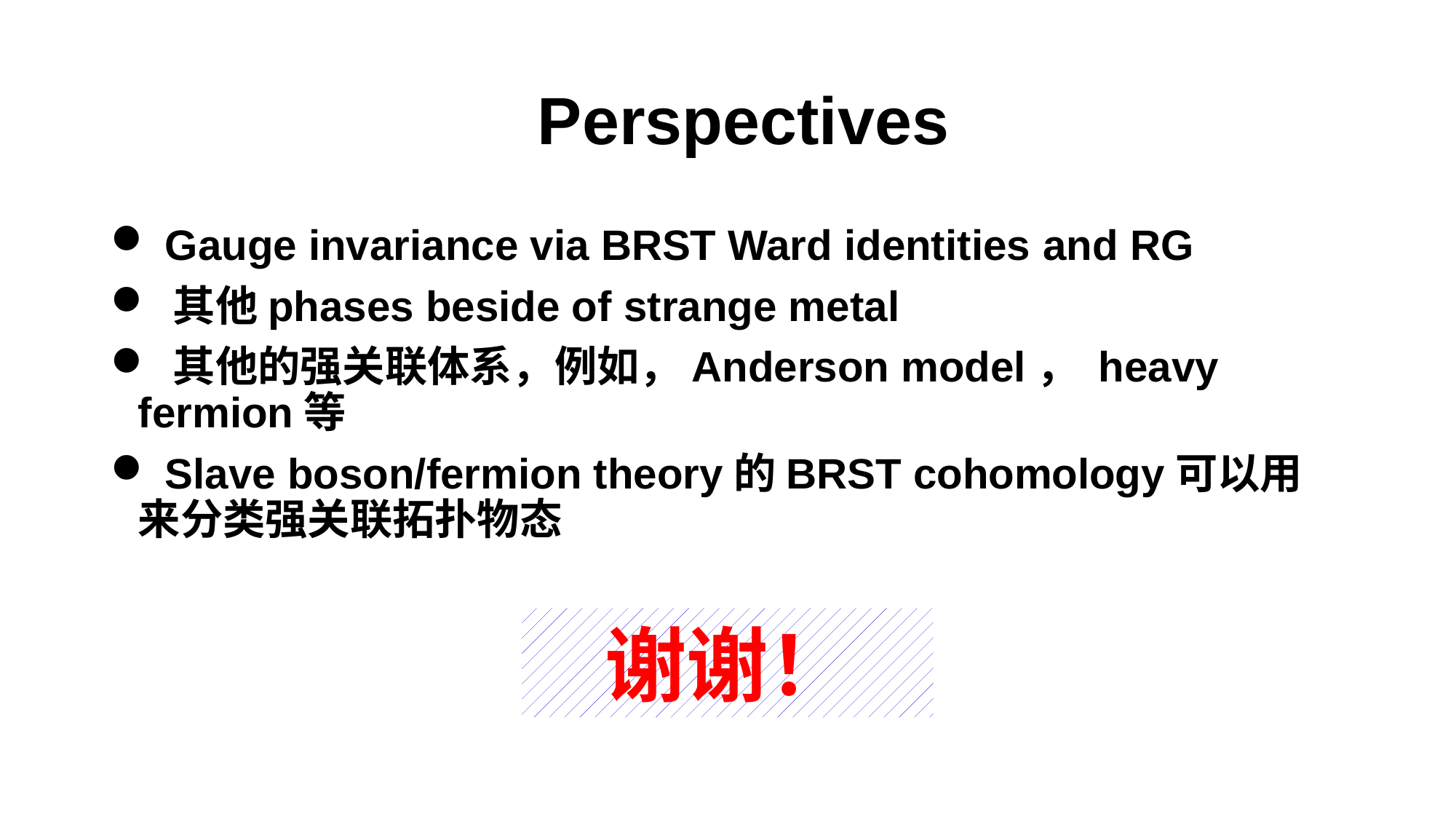

# Perspectives
 Gauge invariance via BRST Ward identities and RG
 其他phases beside of strange metal
 其他的强关联体系，例如，Anderson model， heavy fermion等
 Slave boson/fermion theory的BRST cohomology可以用来分类强关联拓扑物态

谢谢！